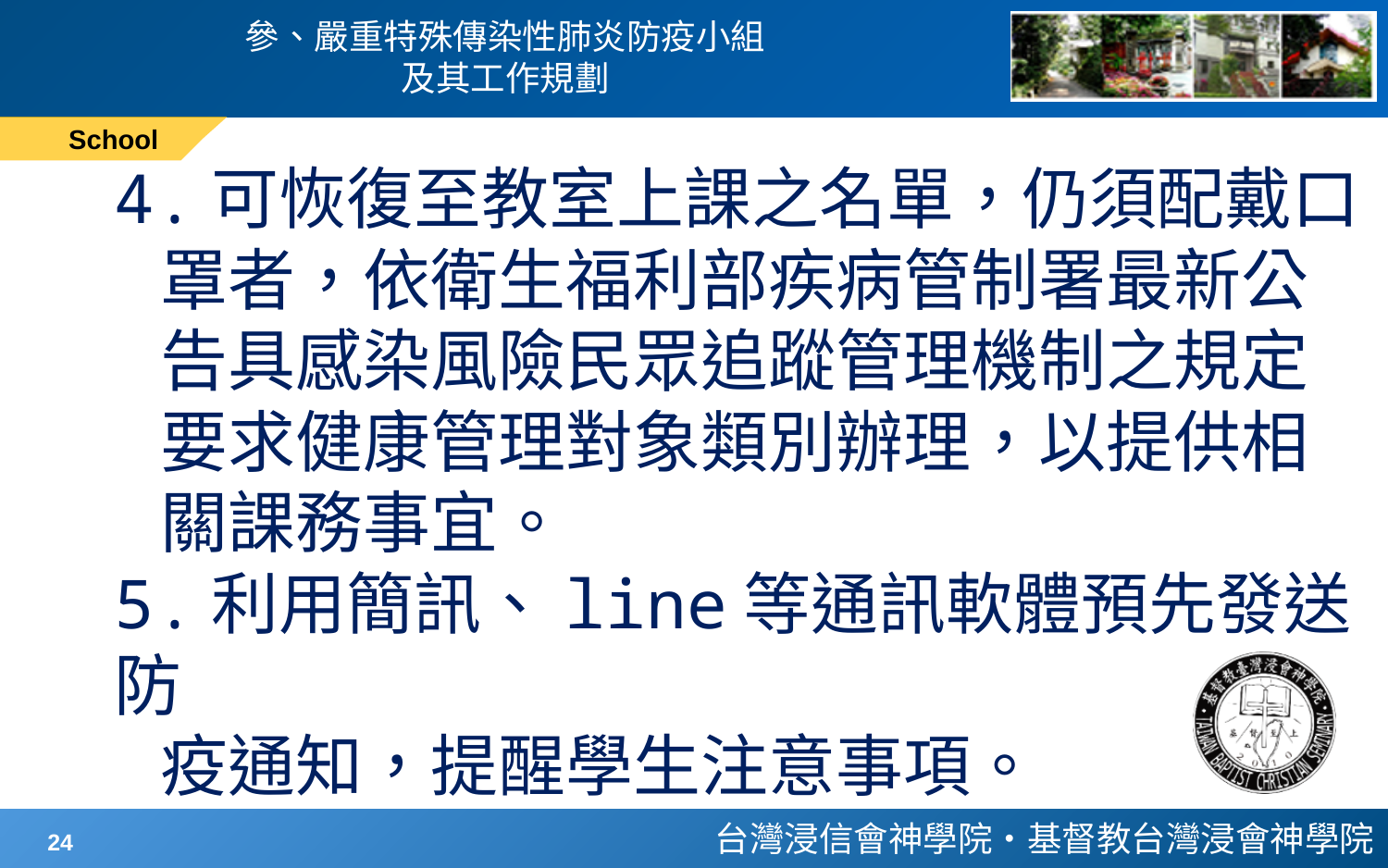

# 參、嚴重特殊傳染性肺炎防疫小組 及其工作規劃
School
4.可恢復至教室上課之名單，仍須配戴口
  罩者，依衛生福利部疾病管制署最新公
  告具感染風險民眾追蹤管理機制之規定
  要求健康管理對象類別辦理，以提供相
  關課務事宜。
5.利用簡訊、line等通訊軟體預先發送防
  疫通知，提醒學生注意事項。